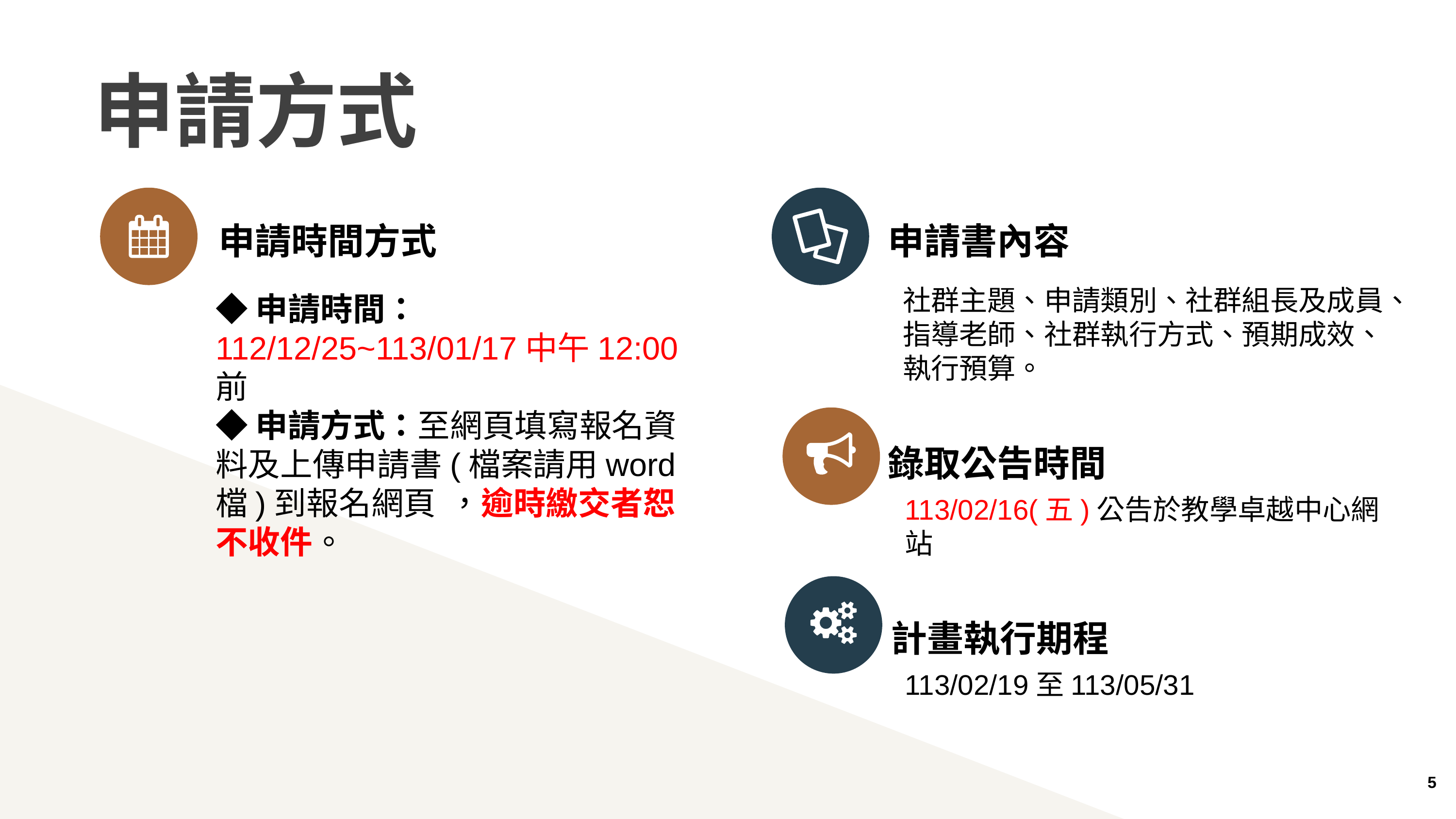

申請方式

申請時間方式
申請書內容

社群主題、申請類別、社群組長及成員、指導老師、社群執行方式、預期成效、執行預算。
◆申請時間：112/12/25~113/01/17中午12:00前
◆申請方式：至網頁填寫報名資料及上傳申請書(檔案請用word檔)到報名網頁  ，逾時繳交者恕不收件。

錄取公告時間

113/02/16(五)公告於教學卓越中心網站

計畫執行期程

113/02/19至113/05/31
5